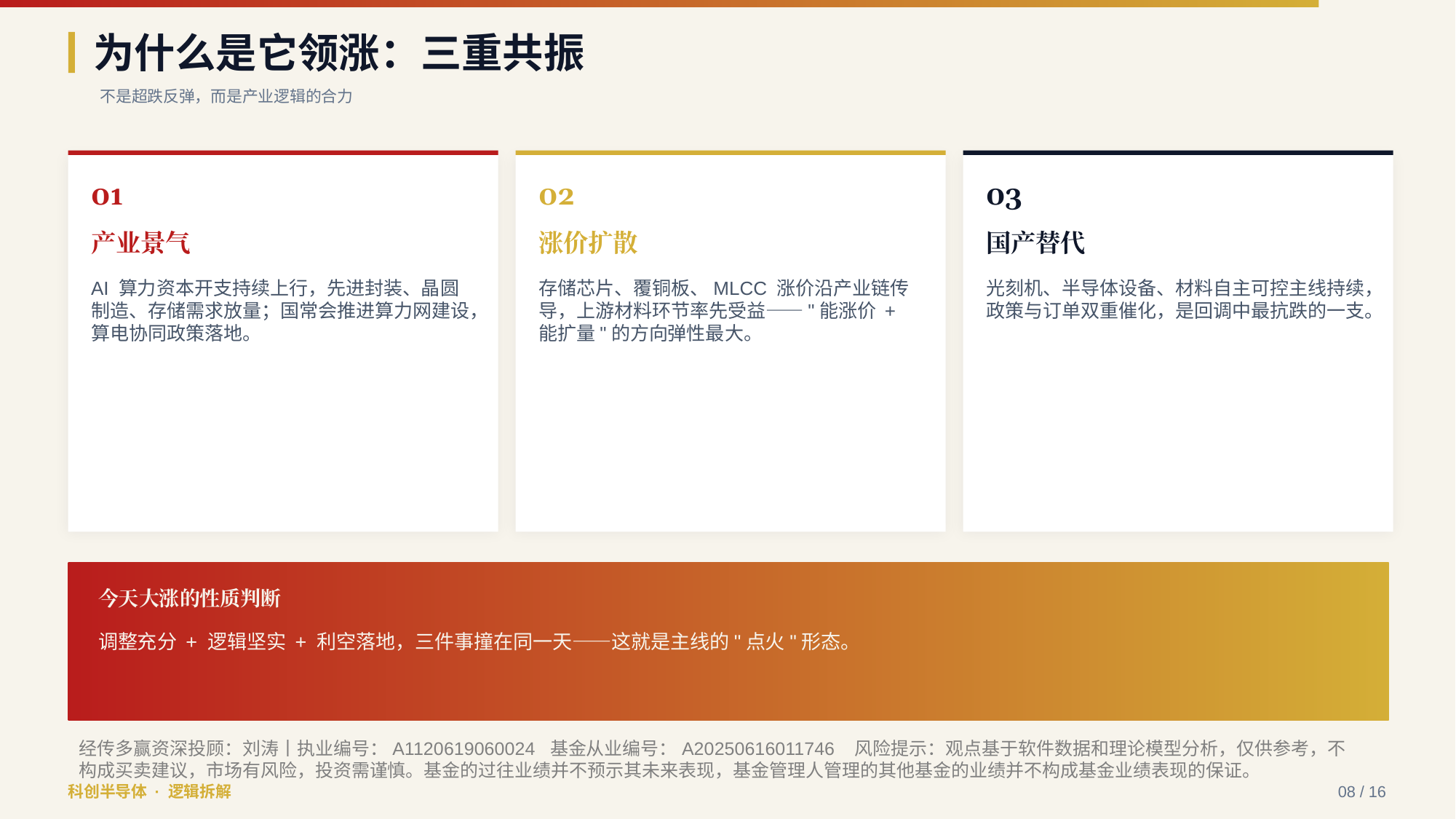

为什么是它领涨：三重共振

不是超跌反弹，而是产业逻辑的合力

01
02
03
产业景气
涨价扩散
国产替代
AI 算力资本开支持续上行，先进封装、晶圆制造、存储需求放量；国常会推进算力网建设，算电协同政策落地。
存储芯片、覆铜板、MLCC 涨价沿产业链传导，上游材料环节率先受益——"能涨价 + 能扩量"的方向弹性最大。
光刻机、半导体设备、材料自主可控主线持续，政策与订单双重催化，是回调中最抗跌的一支。

今天大涨的性质判断
调整充分 + 逻辑坚实 + 利空落地，三件事撞在同一天——这就是主线的"点火"形态。
经传多赢资深投顾：刘涛丨执业编号：A1120619060024  基金从业编号：A20250616011746   风险提示：观点基于软件数据和理论模型分析，仅供参考，不构成买卖建议，市场有风险，投资需谨慎。基金的过往业绩并不预示其未来表现，基金管理人管理的其他基金的业绩并不构成基金业绩表现的保证。

科创半导体 · 逻辑拆解
08 / 16